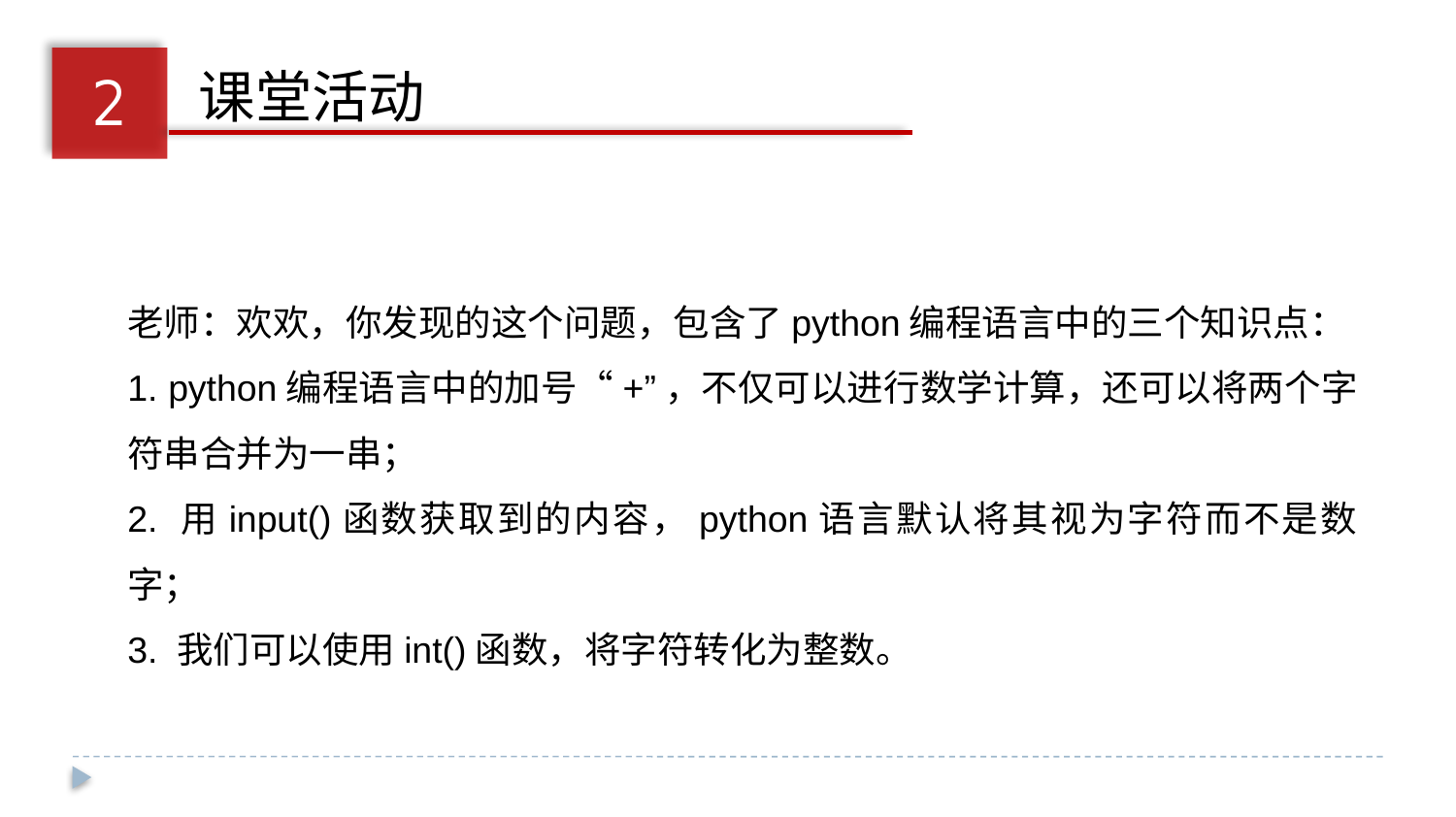

2
课堂活动
老师：欢欢，你发现的这个问题，包含了python编程语言中的三个知识点：
1. python编程语言中的加号“+”，不仅可以进行数学计算，还可以将两个字符串合并为一串；
2. 用input()函数获取到的内容，python语言默认将其视为字符而不是数字；
3. 我们可以使用int()函数，将字符转化为整数。